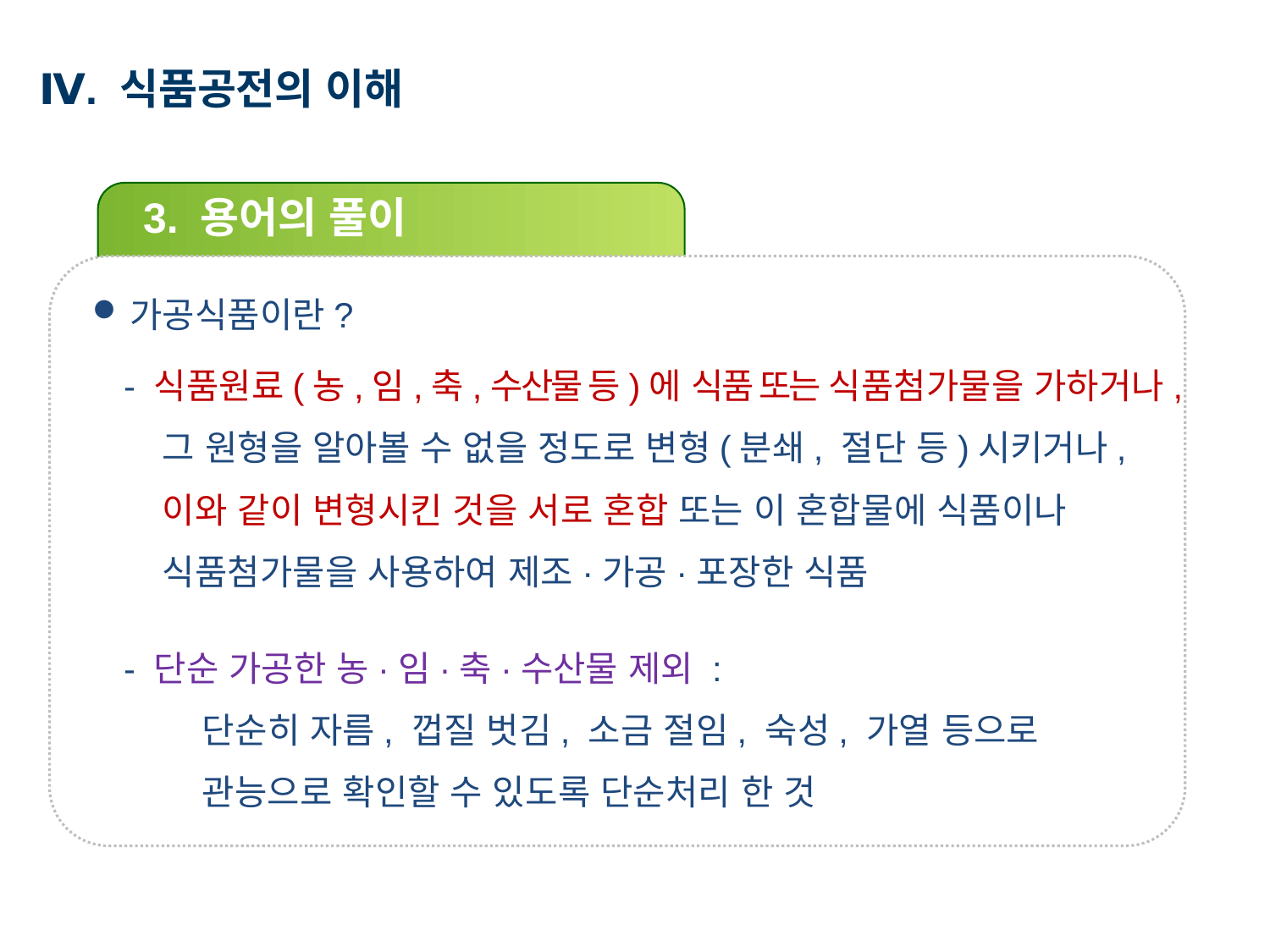

Ⅳ. 식품공전의 이해
3. 용어의 풀이
가공식품이란?

  - 식품원료(농,임,축,수산물 등)에 식품 또는 식품첨가물을 가하거나,
     그 원형을 알아볼 수 없을 정도로 변형(분쇄, 절단 등)시키거나,
     이와 같이 변형시킨 것을 서로 혼합 또는 이 혼합물에 식품이나
     식품첨가물을 사용하여 제조·가공·포장한 식품

  - 단순 가공한 농·임·축·수산물 제외 :
         단순히 자름, 껍질 벗김, 소금 절임, 숙성, 가열 등으로
         관능으로 확인할 수 있도록 단순처리 한 것